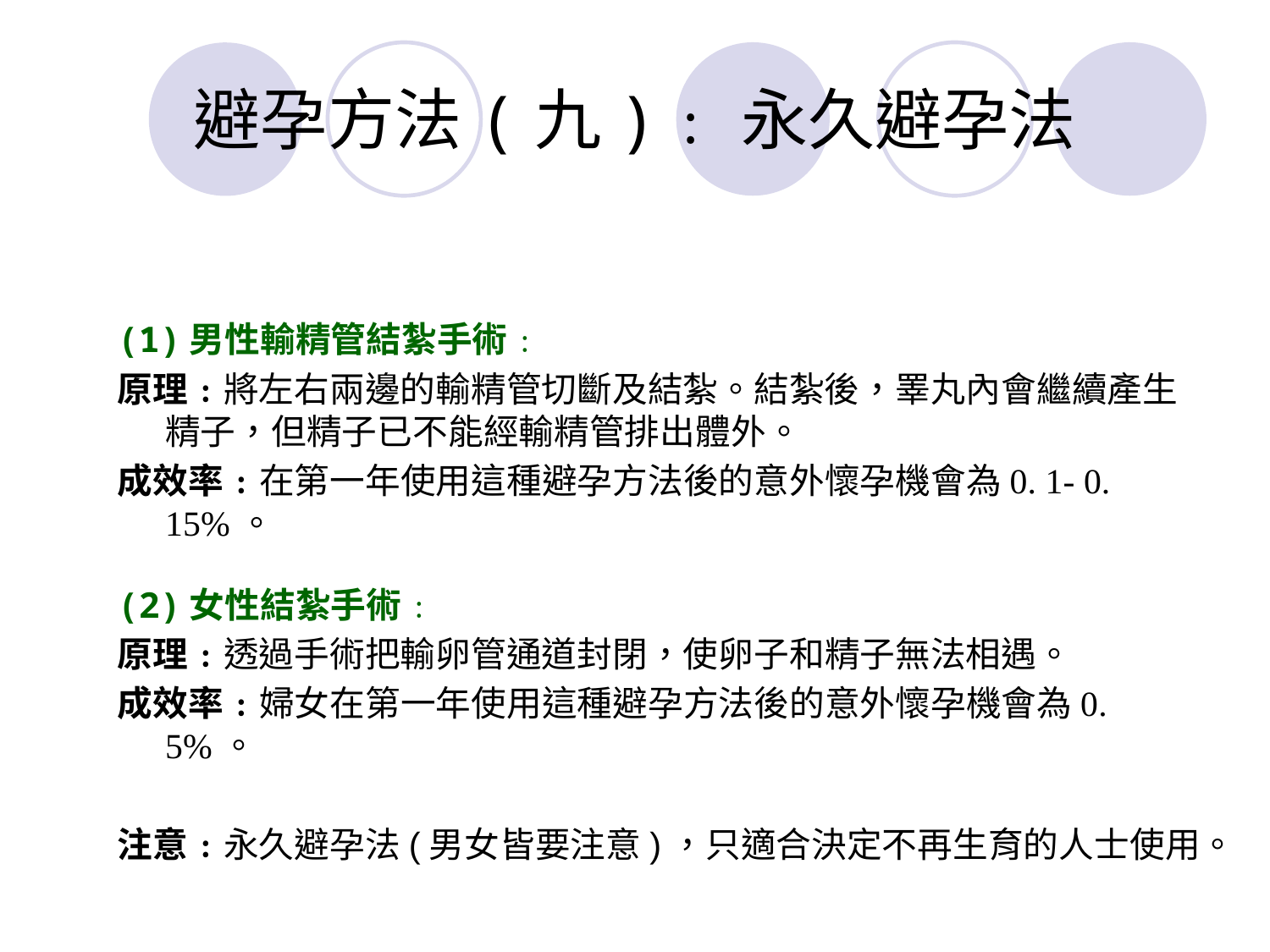

# 避孕方法(九)﹕永久避孕法

(1)男性輸精管結紮手術﹕
原理﹕將左右兩邊的輸精管切斷及結紮。結紮後，睪丸內會繼續產生精子，但精子已不能經輸精管排出體外。
成效率﹕在第一年使用這種避孕方法後的意外懷孕機會為0. 1- 0. 15%。

(2)女性結紮手術﹕
原理﹕透過手術把輸卵管通道封閉，使卵子和精子無法相遇。
成效率﹕婦女在第一年使用這種避孕方法後的意外懷孕機會為0. 5%。

注意﹕永久避孕法(男女皆要注意)，只適合決定不再生育的人士使用。